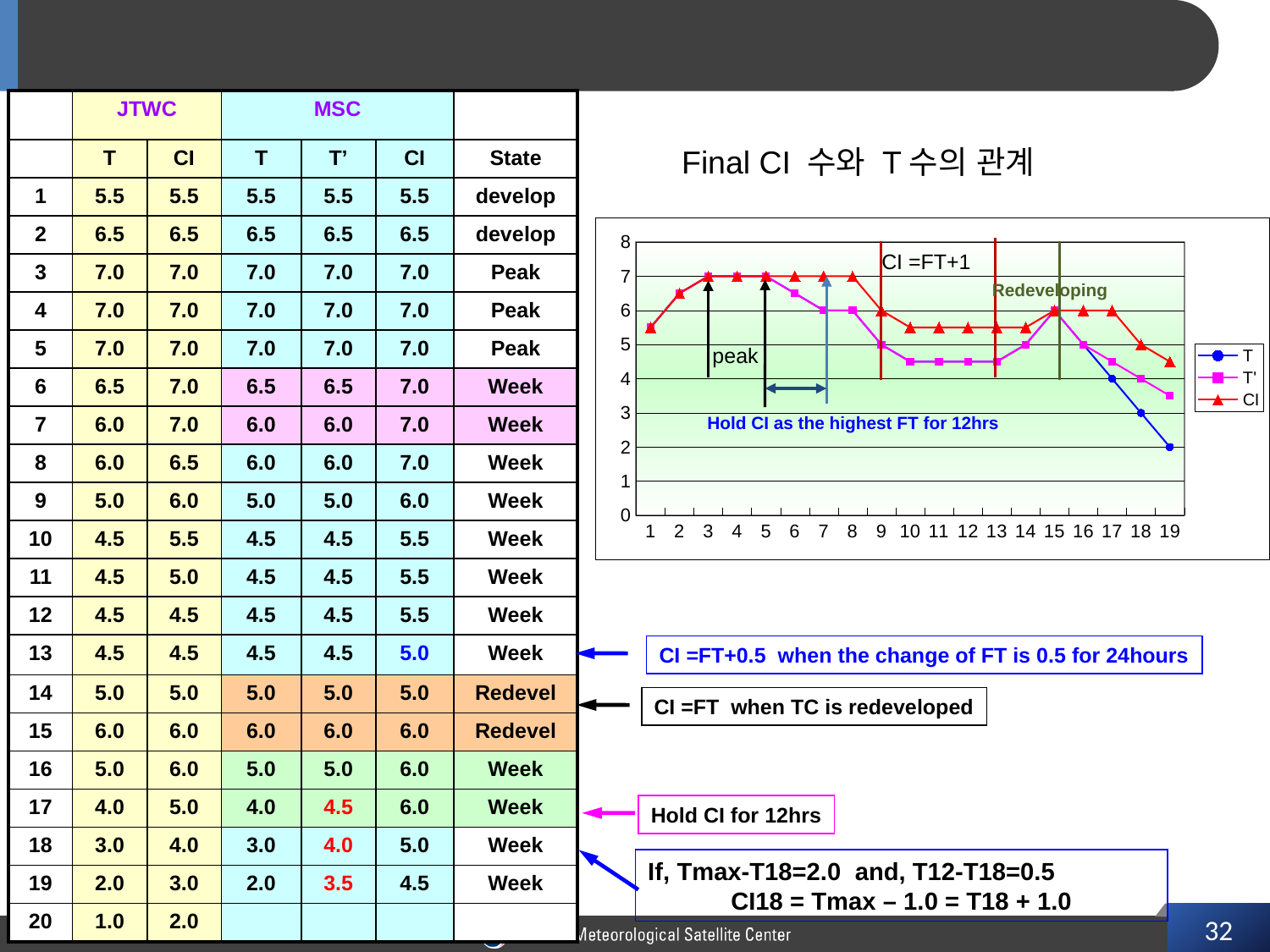

# Example of FT and CI number
|  | JTWC |  | MSC |  |  |  |
| --- | --- | --- | --- | --- | --- | --- |
|  | T | CI | T | T’ | CI | State |
| 1 | 5.5 | 5.5 | 5.5 | 5.5 | 5.5 | develop |
| 2 | 6.5 | 6.5 | 6.5 | 6.5 | 6.5 | develop |
| 3 | 7.0 | 7.0 | 7.0 | 7.0 | 7.0 | Peak |
| 4 | 7.0 | 7.0 | 7.0 | 7.0 | 7.0 | Peak |
| 5 | 7.0 | 7.0 | 7.0 | 7.0 | 7.0 | Peak |
| 6 | 6.5 | 7.0 | 6.5 | 6.5 | 7.0 | Week |
| 7 | 6.0 | 7.0 | 6.0 | 6.0 | 7.0 | Week |
| 8 | 6.0 | 6.5 | 6.0 | 6.0 | 7.0 | Week |
| 9 | 5.0 | 6.0 | 5.0 | 5.0 | 6.0 | Week |
| 10 | 4.5 | 5.5 | 4.5 | 4.5 | 5.5 | Week |
| 11 | 4.5 | 5.0 | 4.5 | 4.5 | 5.5 | Week |
| 12 | 4.5 | 4.5 | 4.5 | 4.5 | 5.5 | Week |
| 13 | 4.5 | 4.5 | 4.5 | 4.5 | 5.0 | Week |
| 14 | 5.0 | 5.0 | 5.0 | 5.0 | 5.0 | Redevel |
| 15 | 6.0 | 6.0 | 6.0 | 6.0 | 6.0 | Redevel |
| 16 | 5.0 | 6.0 | 5.0 | 5.0 | 6.0 | Week |
| 17 | 4.0 | 5.0 | 4.0 | 4.5 | 6.0 | Week |
| 18 | 3.0 | 4.0 | 3.0 | 4.0 | 5.0 | Week |
| 19 | 2.0 | 3.0 | 2.0 | 3.5 | 4.5 | Week |
| 20 | 1.0 | 2.0 |  |  |  |  |
Final CI 수와 T수의 관계

### Chart

| Category | T | T' | CI |
|---|---|---|---|
CI =FT+1
Redeveloping
peak
Hold CI as the highest FT for 12hrs
CI =FT+0.5  when the change of FT is 0.5 for 24hours

CI =FT  when TC is redeveloped

Hold CI for 12hrs

If, Tmax-T18=2.0  and, T12-T18=0.5
CI18 = Tmax – 1.0 = T18 + 1.0